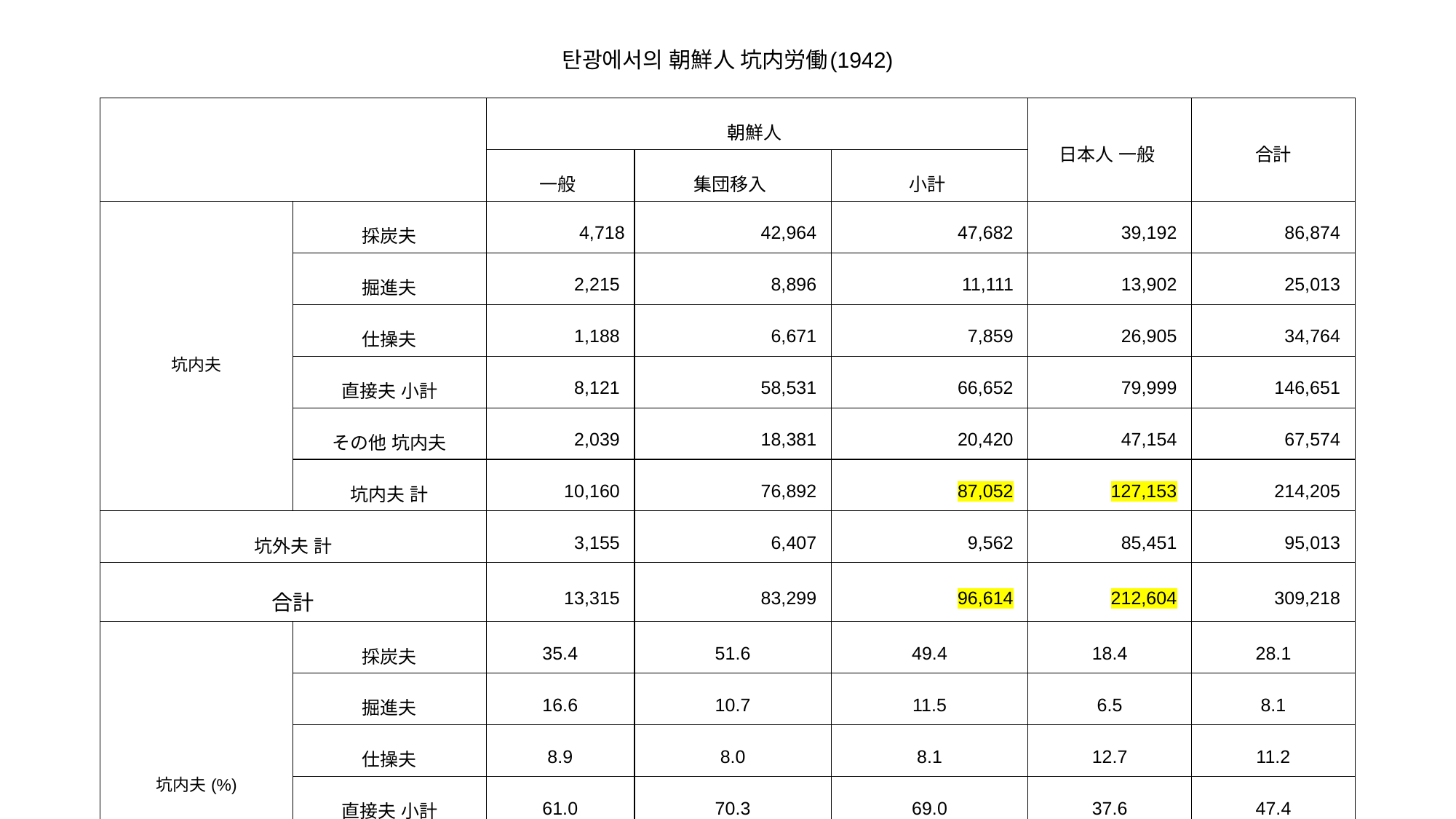

# 탄광에서의 朝鮮人 坑内労働(1942)
|  |  | 朝鮮人 |  |  | 日本人 一般 | 合計 |
| --- | --- | --- | --- | --- | --- | --- |
|  |  | 一般 | 集団移入 | 小計 |  |  |
| 坑内夫 | 採炭夫 | 4,718 | 42,964 | 47,682 | 39,192 | 86,874 |
|  | 掘進夫 | 2,215 | 8,896 | 11,111 | 13,902 | 25,013 |
|  | 仕操夫 | 1,188 | 6,671 | 7,859 | 26,905 | 34,764 |
|  | 直接夫 小計 | 8,121 | 58,531 | 66,652 | 79,999 | 146,651 |
|  | その他 坑内夫 | 2,039 | 18,381 | 20,420 | 47,154 | 67,574 |
|  | 坑内夫 計 | 10,160 | 76,892 | 87,052 | 127,153 | 214,205 |
| 坑外夫 計 |  | 3,155 | 6,407 | 9,562 | 85,451 | 95,013 |
| 合計 |  | 13,315 | 83,299 | 96,614 | 212,604 | 309,218 |
| 坑内夫(%) | 採炭夫 | 35.4 | 51.6 | 49.4 | 18.4 | 28.1 |
|  | 掘進夫 | 16.6 | 10.7 | 11.5 | 6.5 | 8.1 |
|  | 仕操夫 | 8.9 | 8.0 | 8.1 | 12.7 | 11.2 |
|  | 直接夫 小計 | 61.0 | 70.3 | 69.0 | 37.6 | 47.4 |
|  | その他 坑内夫 | 15.3 | 22.1 | 21.1 | 22.2 | 21.9 |
|  | 坑内夫　計 | 76.3 | 92.3 | 90.1 | 59.8 | 69.3 |
| 坑外夫 計 |  | 23.7 | 7.7 | 9.9 | 40.2 | 30.7 |
| 合計 |  | 100.0 | 100.0 | 100.0 | 100.0 | 100.0 |